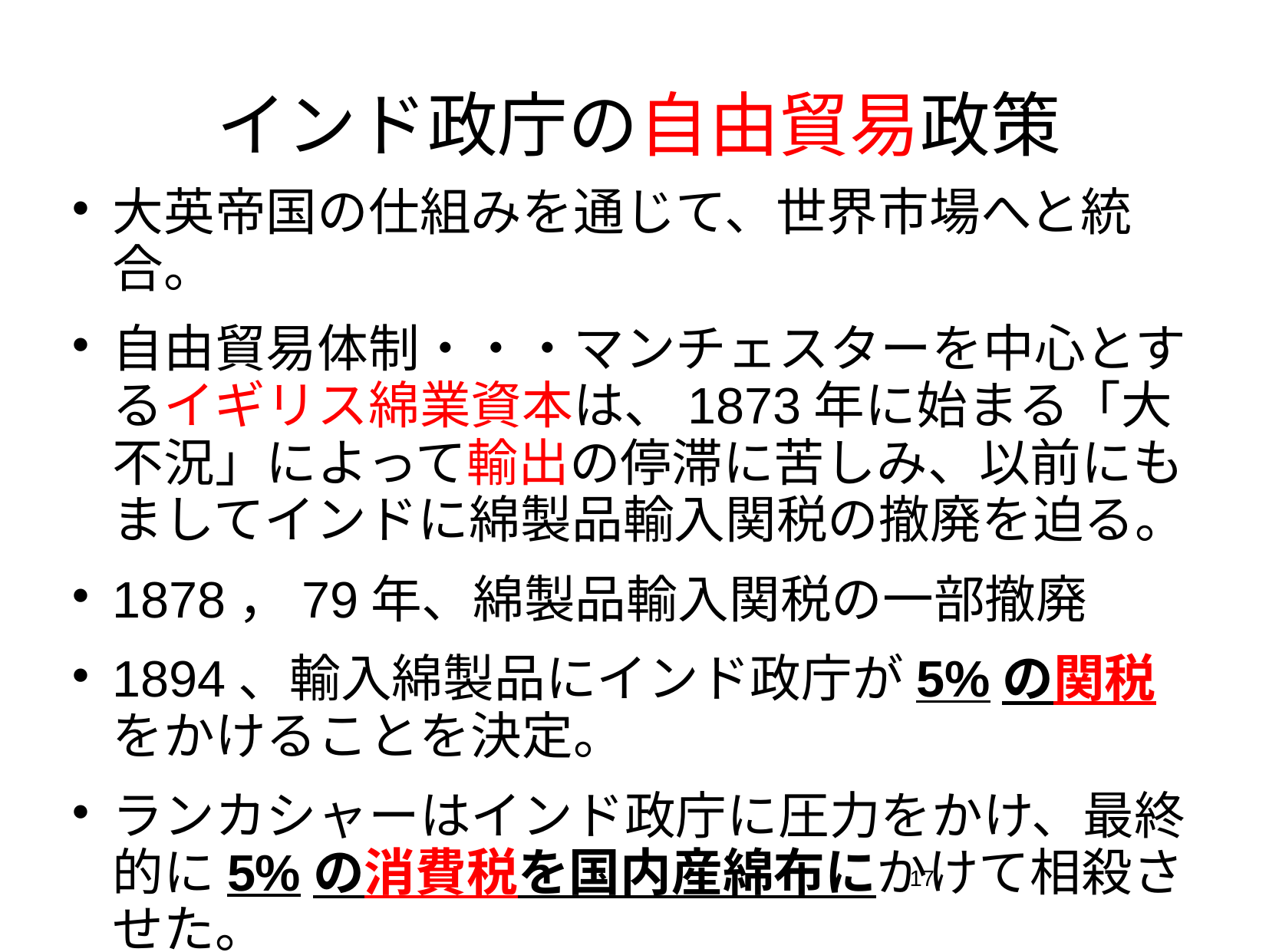

# インド政庁の自由貿易政策
大英帝国の仕組みを通じて、世界市場へと統合。
自由貿易体制・・・マンチェスターを中心とするイギリス綿業資本は、1873年に始まる「大不況」によって輸出の停滞に苦しみ、以前にもましてインドに綿製品輸入関税の撤廃を迫る。
1878，79年、綿製品輸入関税の一部撤廃
1894、輸入綿製品にインド政庁が5%の関税をかけることを決定。
ランカシャーはインド政庁に圧力をかけ、最終的に5%の消費税を国内産綿布にかけて相殺させた。
17